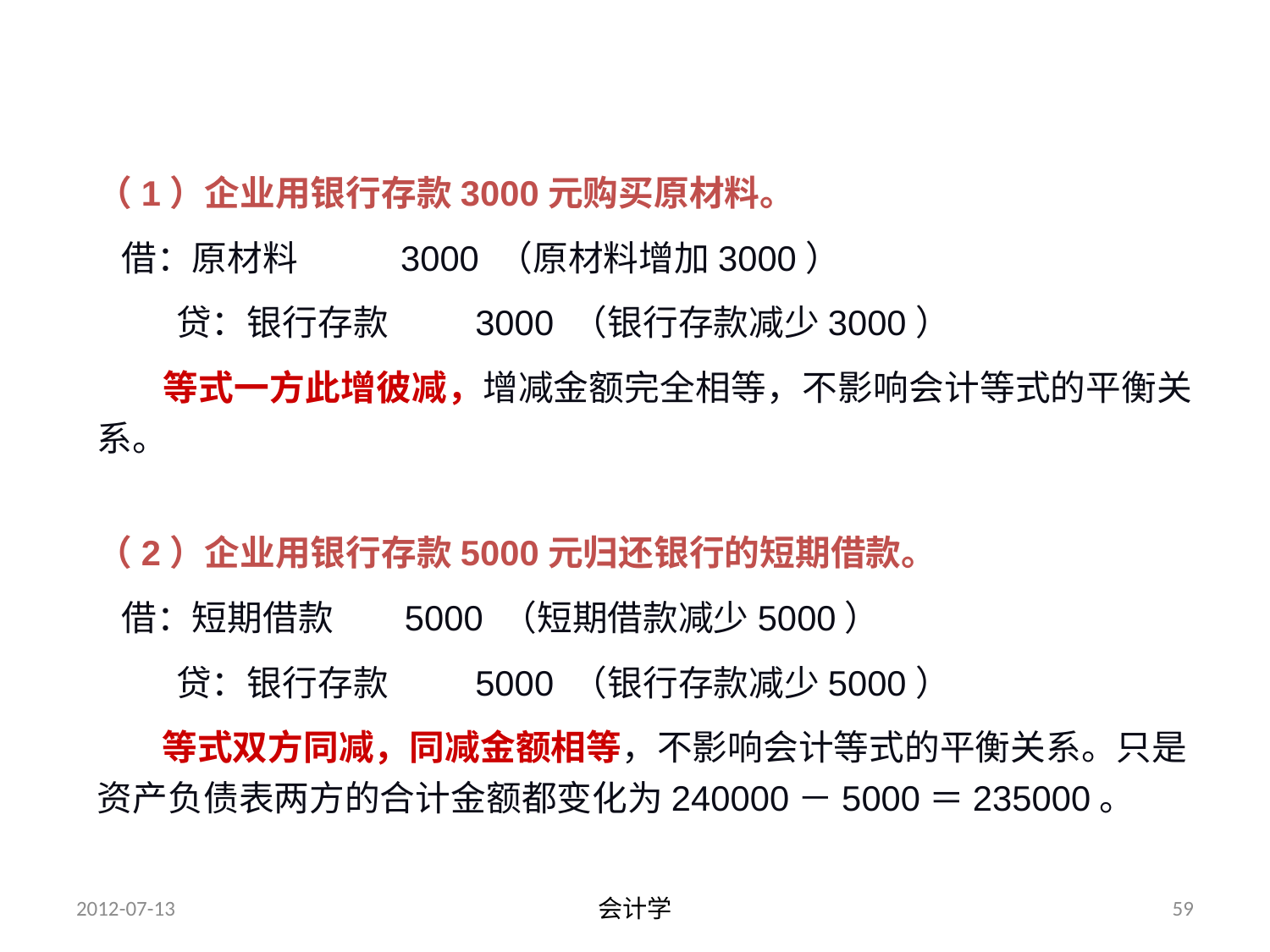

# 经济业务的发生对会计等式的影响：
（1）企业用银行存款3000元购买原材料。
  借：原材料            3000 （原材料增加3000）
         贷：银行存款          3000 （银行存款减少3000）
       等式一方此增彼减，增减金额完全相等，不影响会计等式的平衡关系。
（2）企业用银行存款5000元归还银行的短期借款。
  借：短期借款        5000 （短期借款减少5000）
         贷：银行存款          5000 （银行存款减少5000）
       等式双方同减，同减金额相等，不影响会计等式的平衡关系。只是资产负债表两方的合计金额都变化为240000－5000＝235000。
2012-07-13
会计学
59